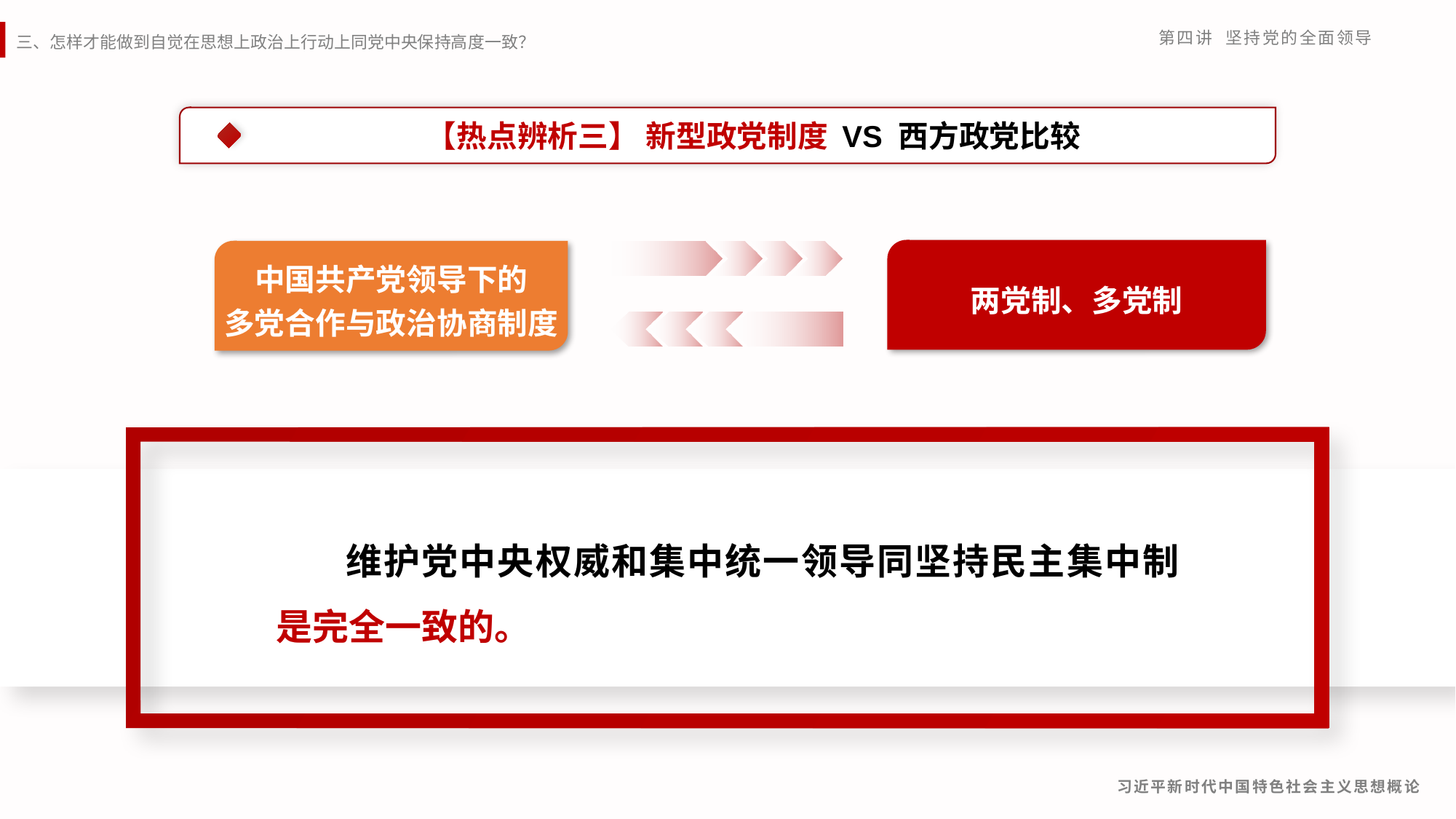

【热点辨析三】 新型政党制度 VS 西方政党比较

中国共产党领导下的
多党合作与政治协商制度
两党制、多党制

　　维护党中央权威和集中统一领导同坚持民主集中制是完全一致的。